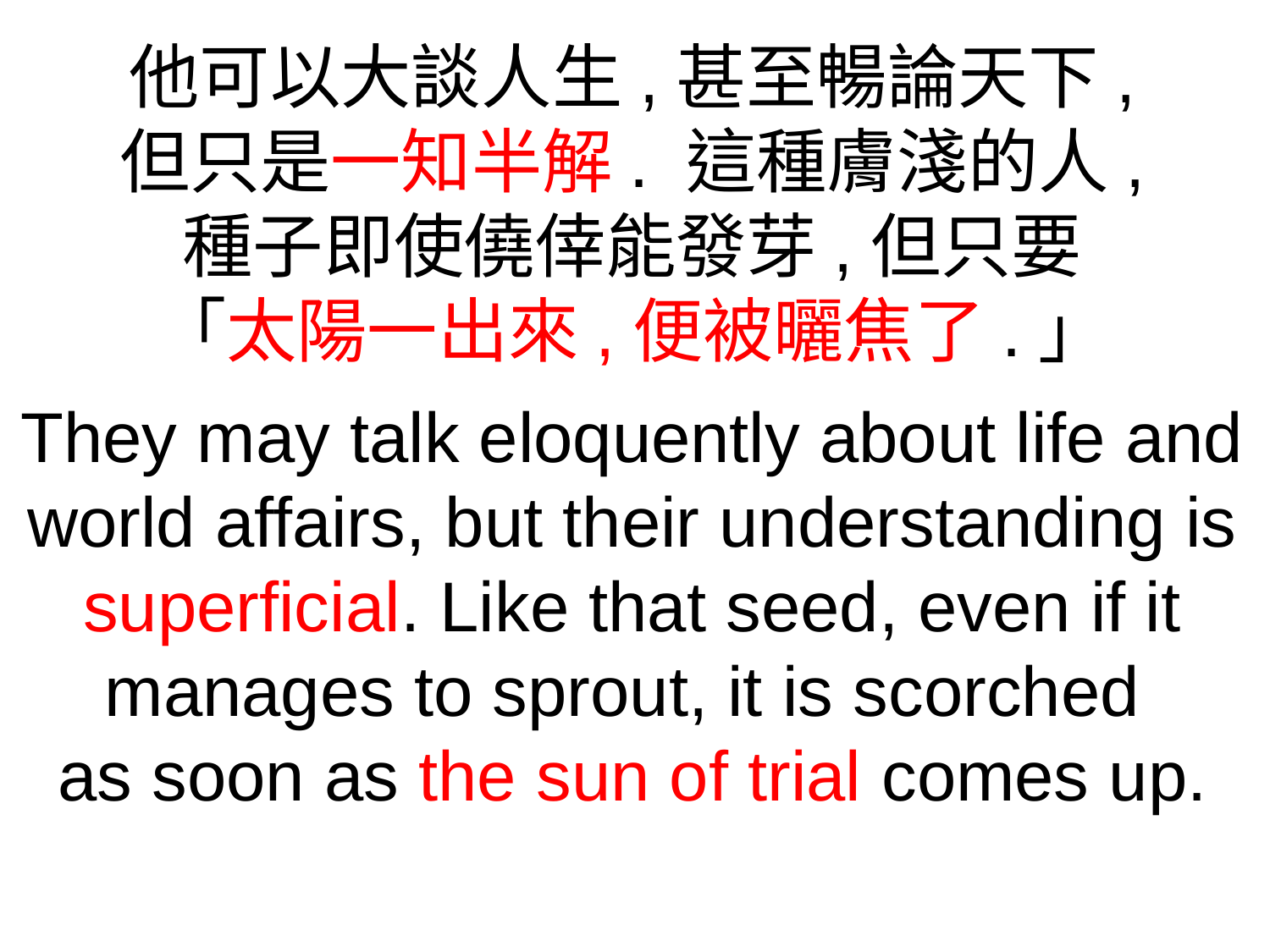

他可以大談人生,甚至暢論天下,
但只是一知半解. 這種膚淺的人,
種子即使僥倖能發芽,但只要
「太陽一出來,便被曬焦了.」
They may talk eloquently about life and world affairs, but their understanding is superficial. Like that seed, even if it manages to sprout, it is scorched
as soon as the sun of trial comes up.